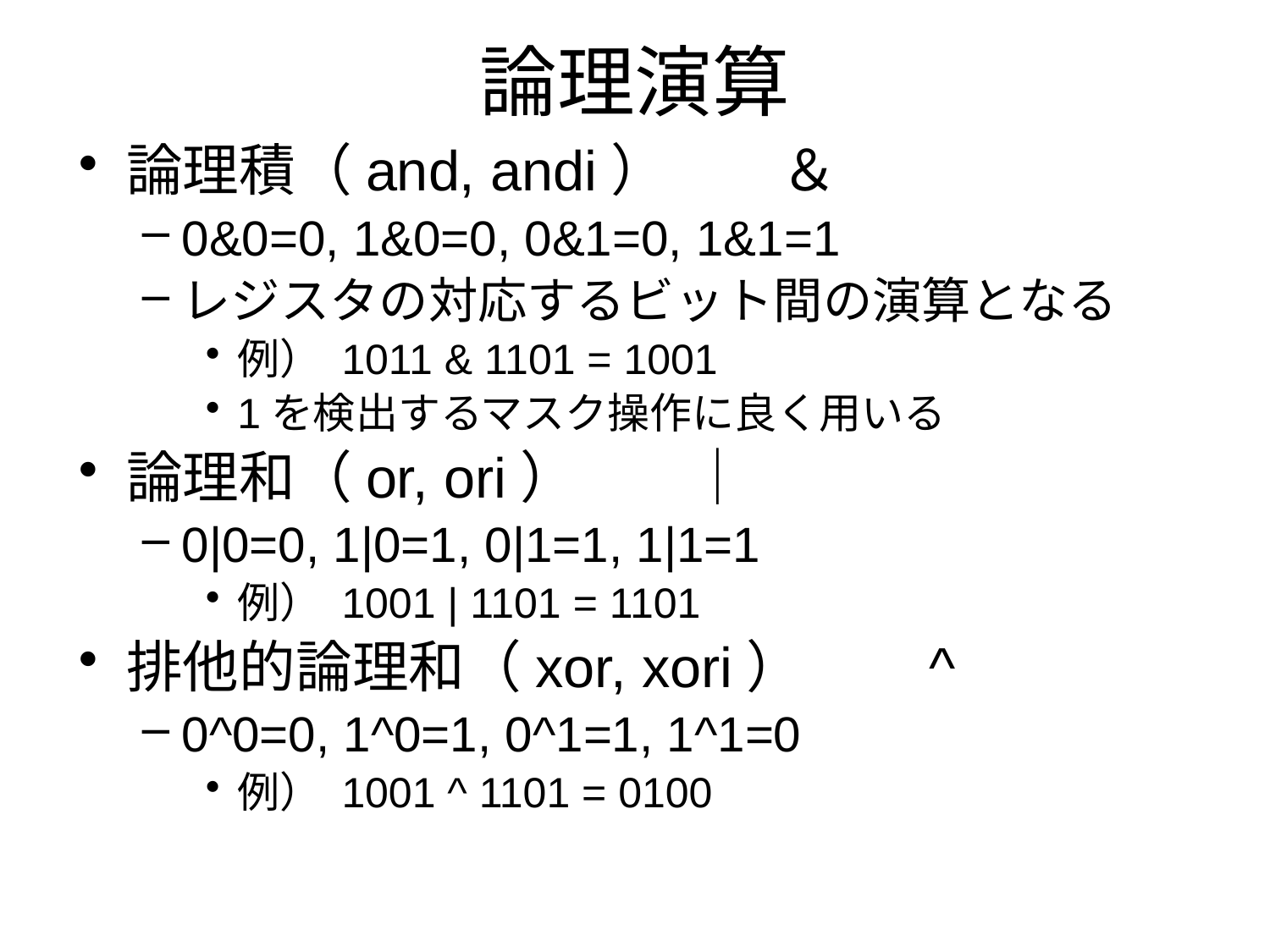

# 論理演算
論理積（and, andi）　　＆
0&0=0, 1&0=0, 0&1=0, 1&1=1
レジスタの対応するビット間の演算となる
例） 1011 & 1101 = 1001
1を検出するマスク操作に良く用いる
論理和（or, ori）　　｜
0|0=0, 1|0=1, 0|1=1, 1|1=1
例） 1001 | 1101 = 1101
排他的論理和（xor, xori）　　^
0^0=0, 1^0=1, 0^1=1, 1^1=0
例） 1001 ^ 1101 = 0100